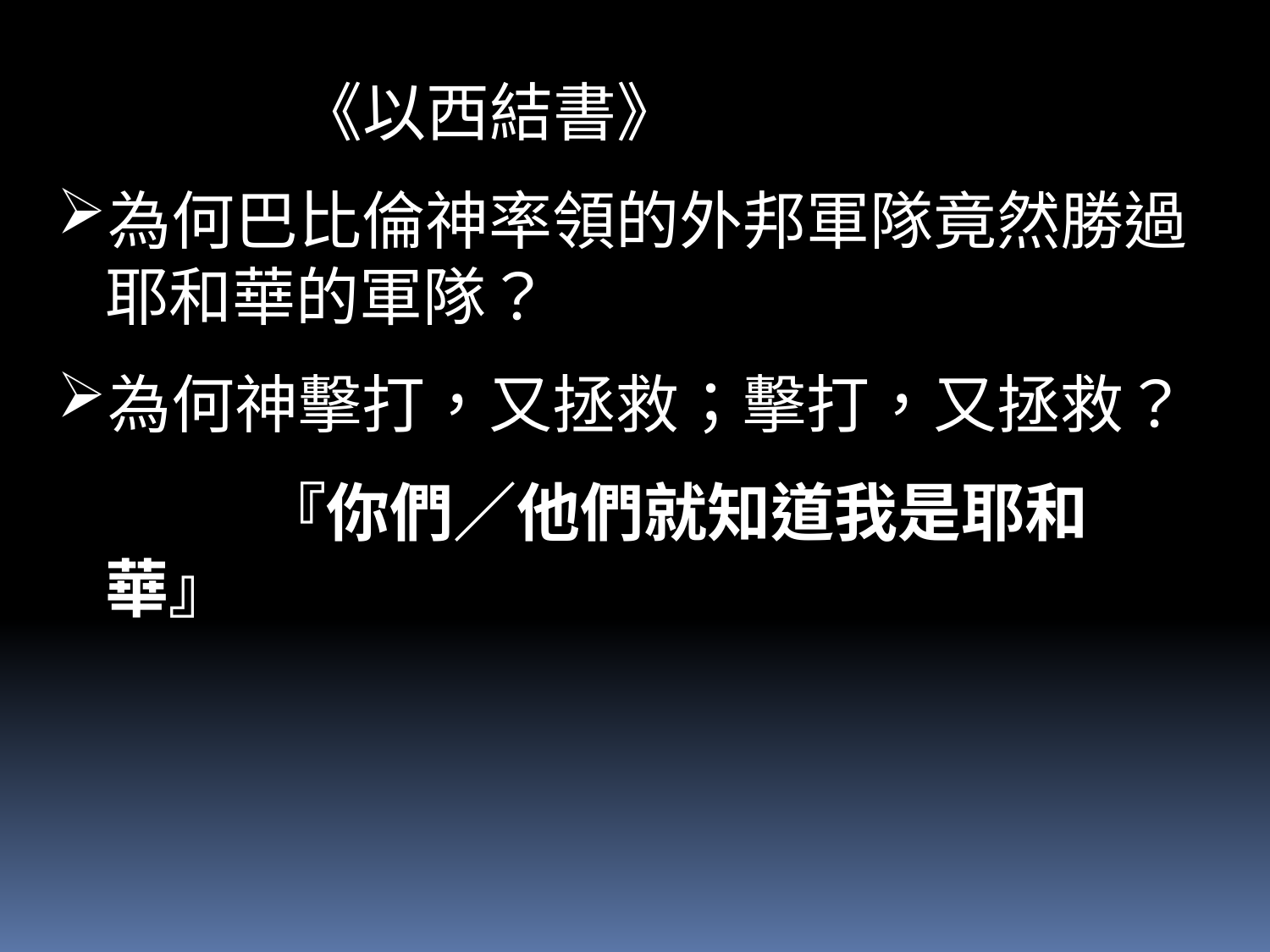

《以西結書》
為何巴比倫神率領的外邦軍隊竟然勝過耶和華的軍隊？
為何神擊打，又拯救；擊打，又拯救？
      『你們／他們就知道我是耶和華』